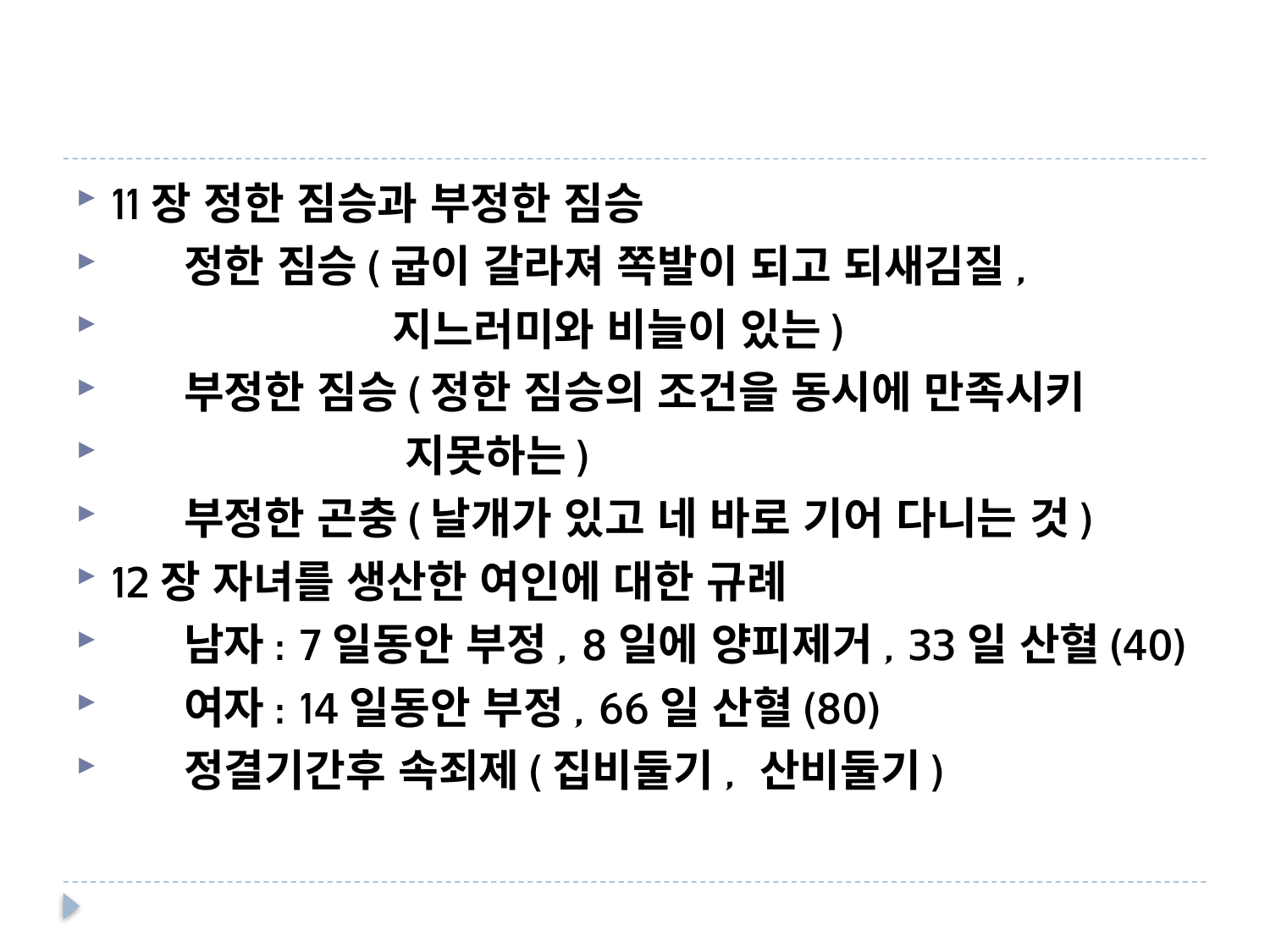

#
11장 정한 짐승과 부정한 짐승
     정한 짐승(굽이 갈라져 쪽발이 되고 되새김질,
                      지느러미와 비늘이 있는)
     부정한 짐승(정한 짐승의 조건을 동시에 만족시키
                       지못하는)
     부정한 곤충(날개가 있고 네 바로 기어 다니는 것)
12장 자녀를 생산한 여인에 대한 규례
     남자: 7일동안 부정, 8일에 양피제거, 33일 산혈(40)
     여자: 14일동안 부정, 66일 산혈(80)
     정결기간후 속죄제(집비둘기, 산비둘기)